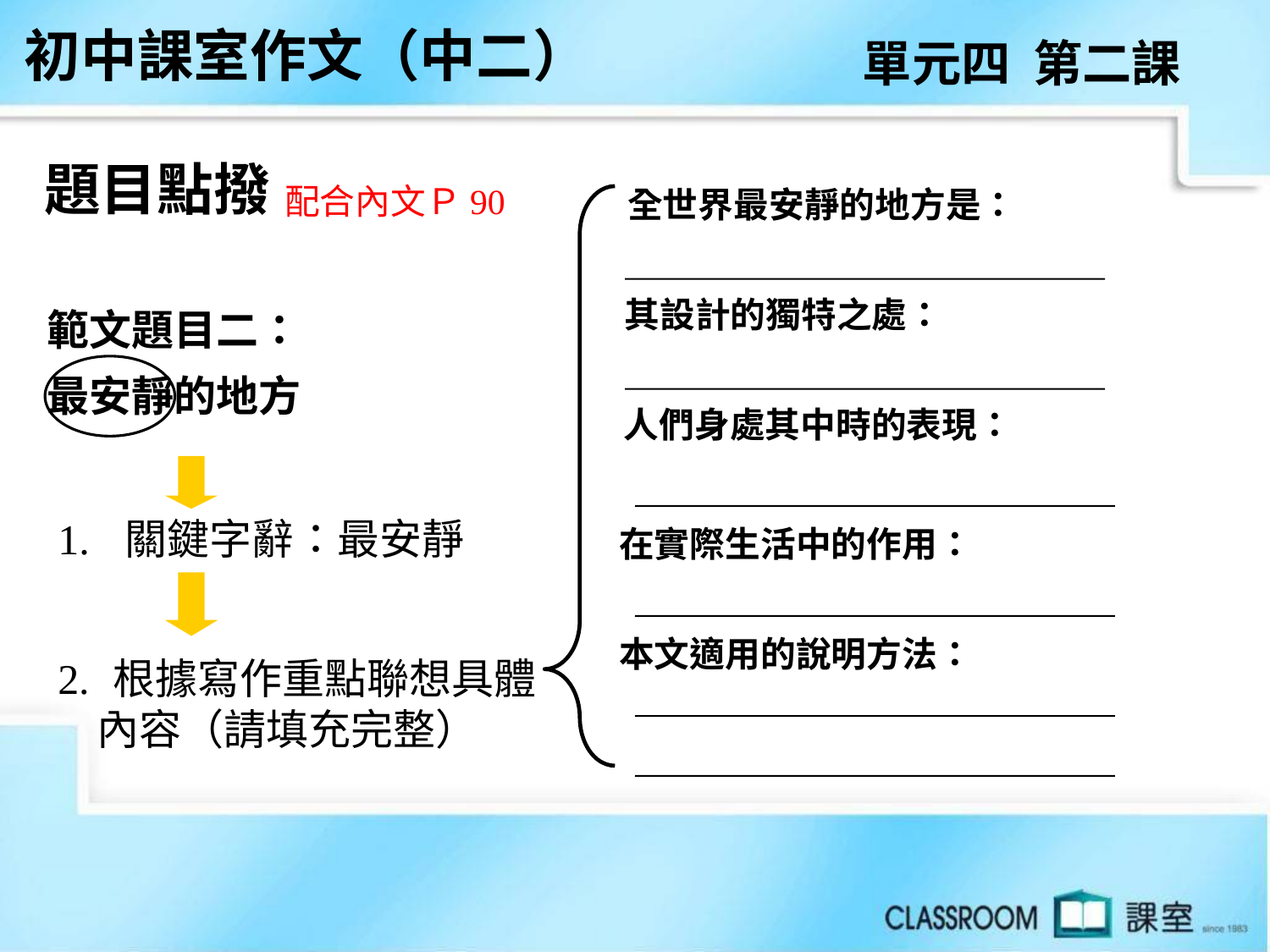

初中課室作文（中二）
單元四  第二課
題目點撥
配合內文Ｐ90
全世界最安靜的地方是：

範文題目二：
最安靜的地方
其設計的獨特之處：

人們身處其中時的表現：

1. 關鍵字辭：最安靜

在實際生活中的作用：

本文適用的說明方法：
2. 根據寫作重點聯想具體
   內容（請填充完整）